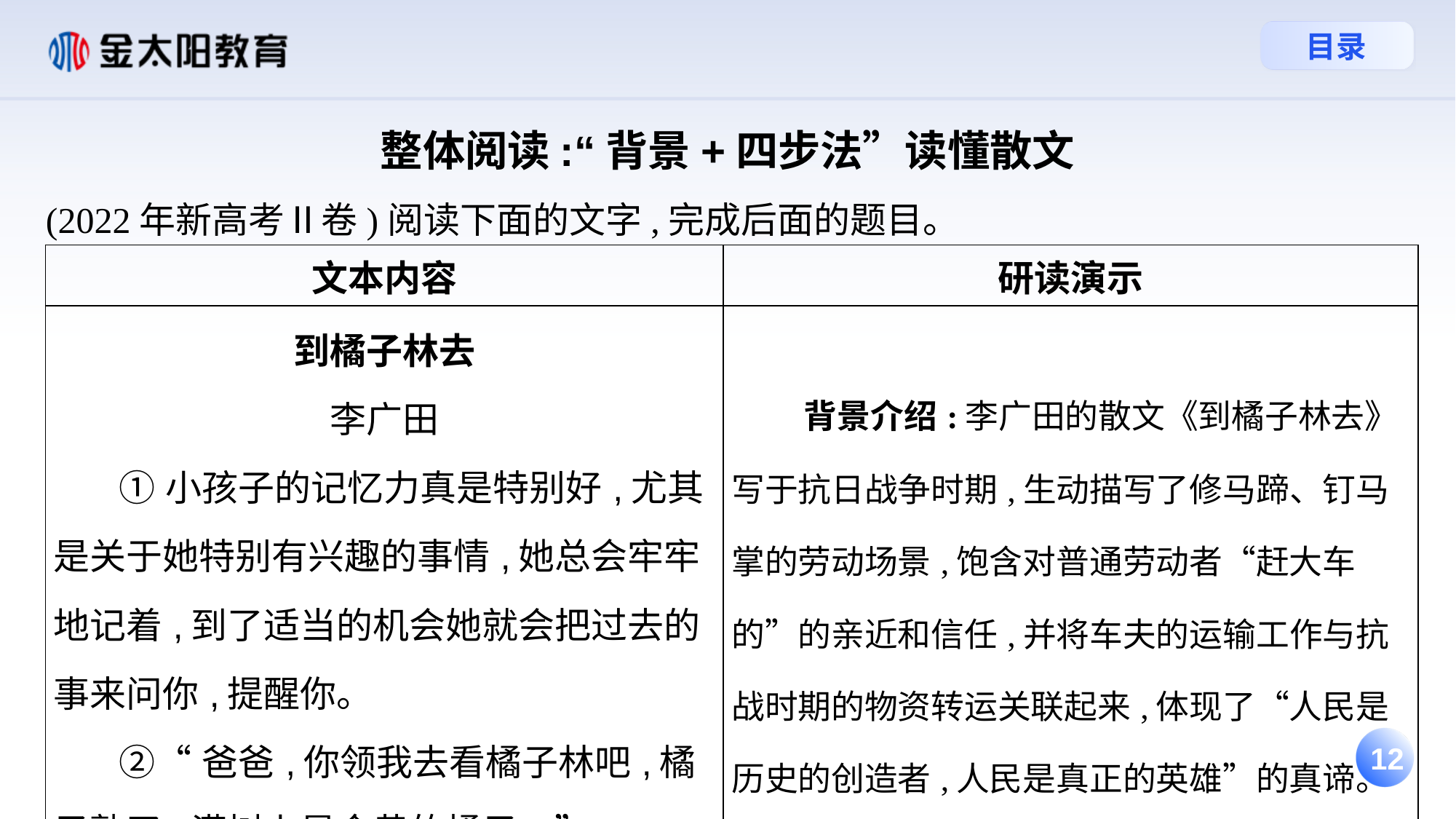

整体阅读:“背景+四步法”读懂散文
(2022年新高考Ⅱ卷)阅读下面的文字,完成后面的题目。
| 文本内容 | 研读演示 |
| --- | --- |
| 到橘子林去 李广田 ①小孩子的记忆力真是特别好,尤其是关于她特别有兴趣的事情,她总会牢牢地记着,到了适当的机会她就会把过去的事来问你,提醒你。 ②“爸爸,你领我去看橘子林吧,橘子熟了,满树上是金黄的橘子。” | 背景介绍:李广田的散文《到橘子林去》写于抗日战争时期,生动描写了修马蹄、钉马掌的劳动场景,饱含对普通劳动者“赶大车的”的亲近和信任,并将车夫的运输工作与抗战时期的物资转运关联起来,体现了“人民是历史的创造者,人民是真正的英雄”的真谛。 |